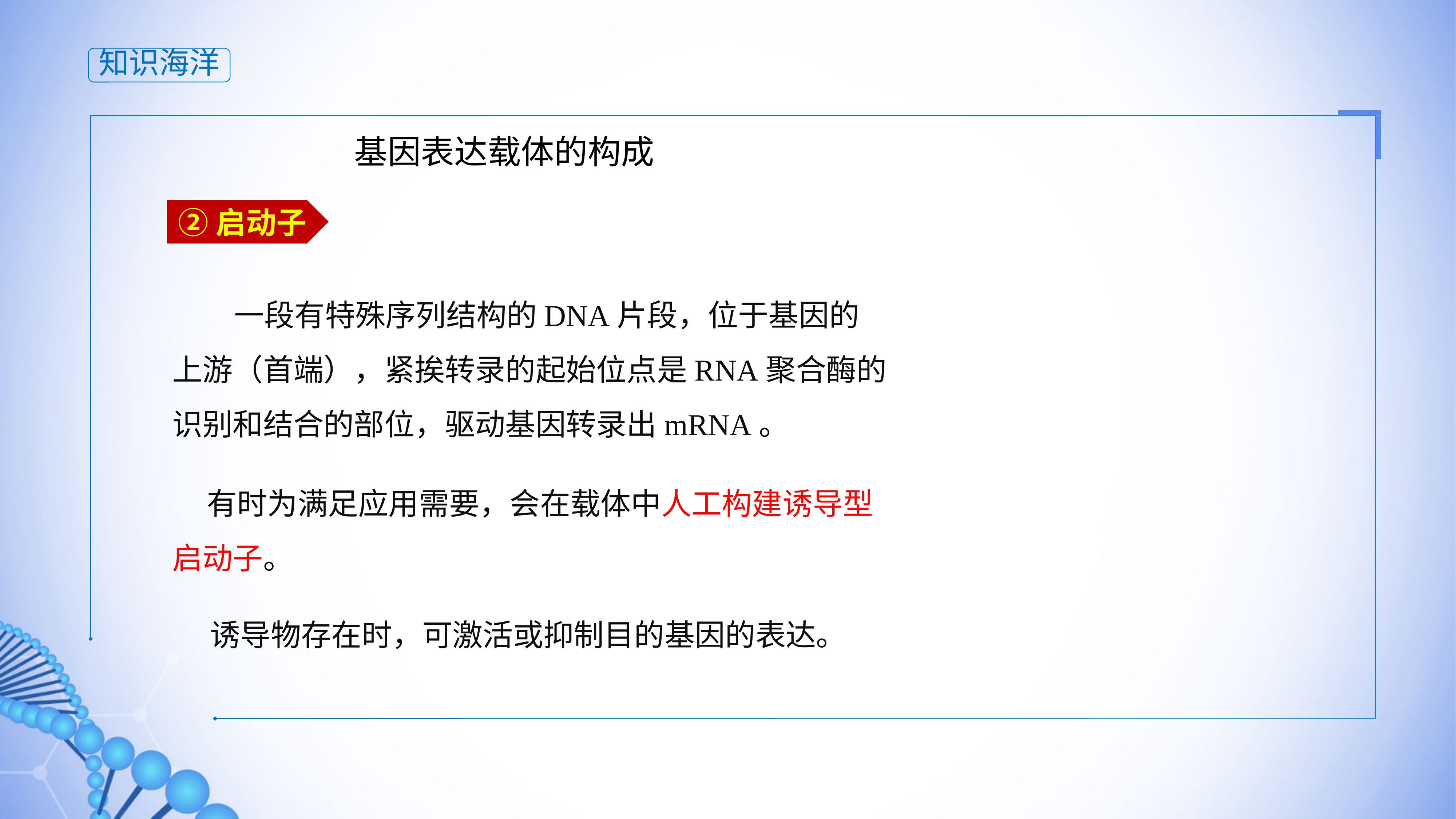

知识海洋

基因表达载体的构成
②启动子
        一段有特殊序列结构的DNA片段，位于基因的上游（首端），紧挨转录的起始位点是RNA聚合酶的识别和结合的部位，驱动基因转录出mRNA。
    有时为满足应用需要，会在载体中人工构建诱导型启动子。
    诱导物存在时，可激活或抑制目的基因的表达。